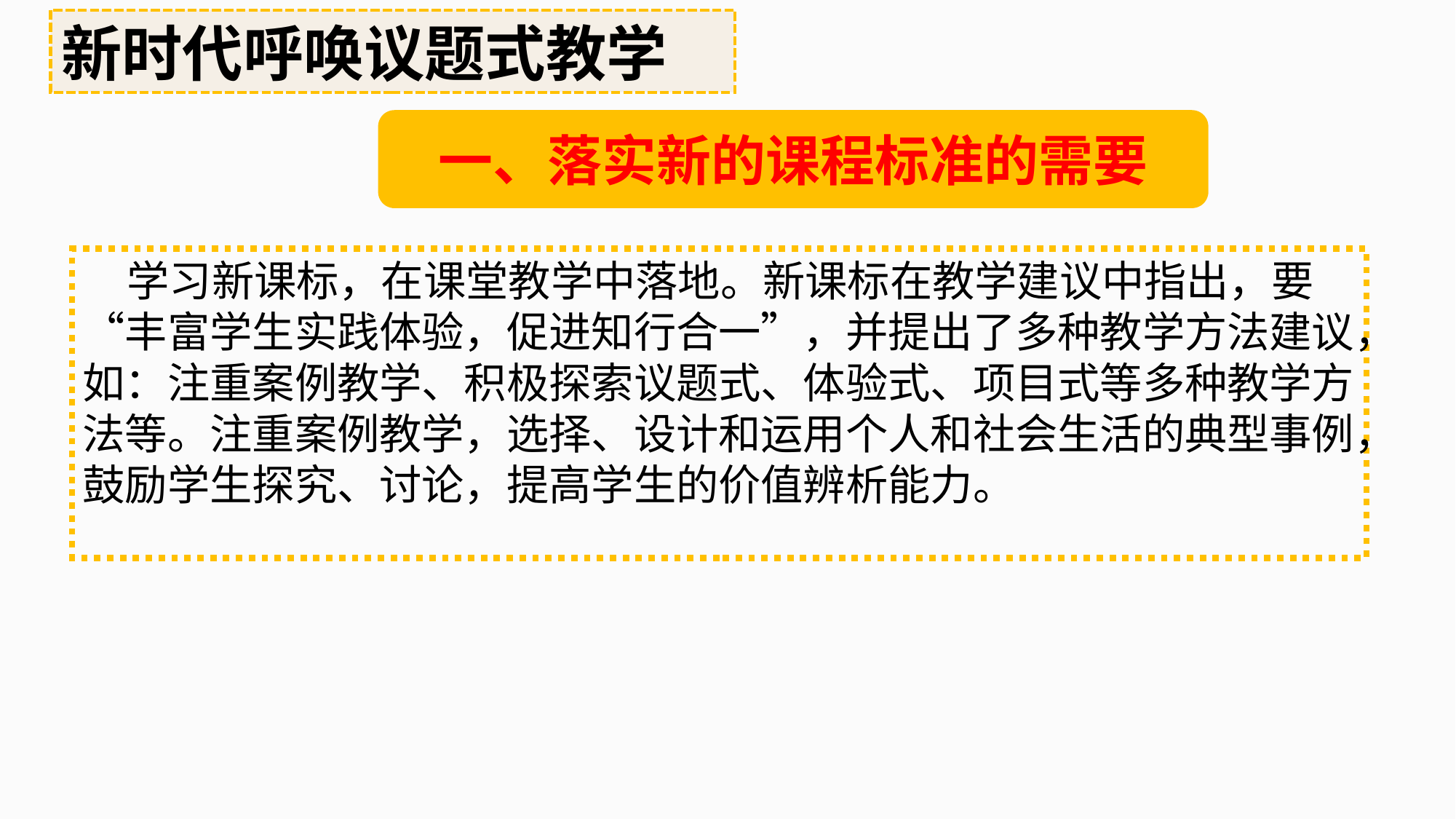

新时代呼唤议题式教学
一、落实新的课程标准的需要
    学习新课标，在课堂教学中落地。新课标在教学建议中指出，要“丰富学生实践体验，促进知行合一”，并提出了多种教学方法建议，如：注重案例教学、积极探索议题式、体验式、项目式等多种教学方法等。注重案例教学，选择、设计和运用个人和社会生活的典型事例，鼓励学生探究、讨论，提高学生的价值辨析能力。